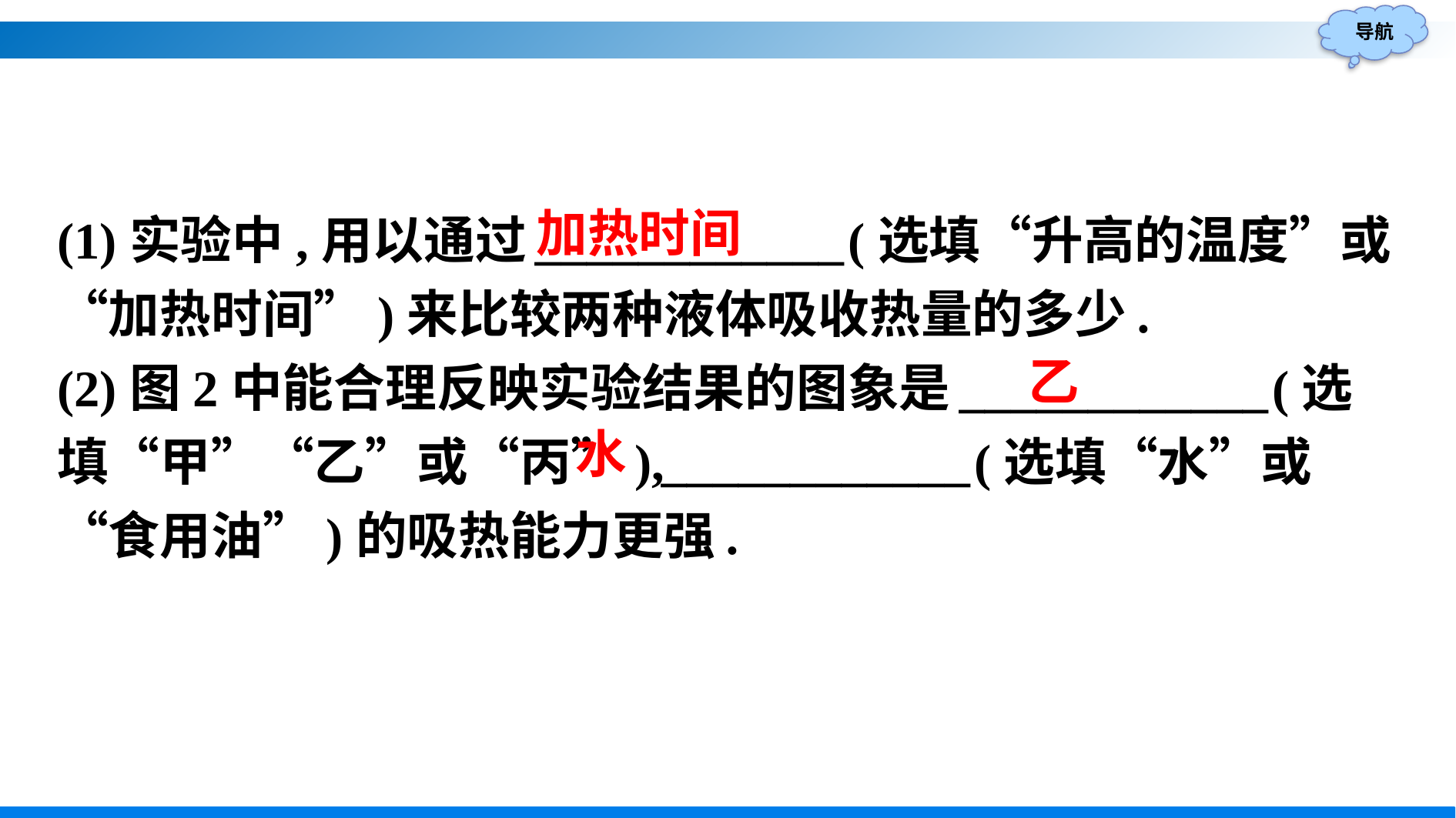

(1)实验中,用以通过____________(选填“升高的温度”或“加热时间”)来比较两种液体吸收热量的多少.
(2)图2中能合理反映实验结果的图象是____________(选填“甲”“乙”或“丙”),____________(选填“水”或“食用油”)的吸热能力更强.
加热时间
乙
水